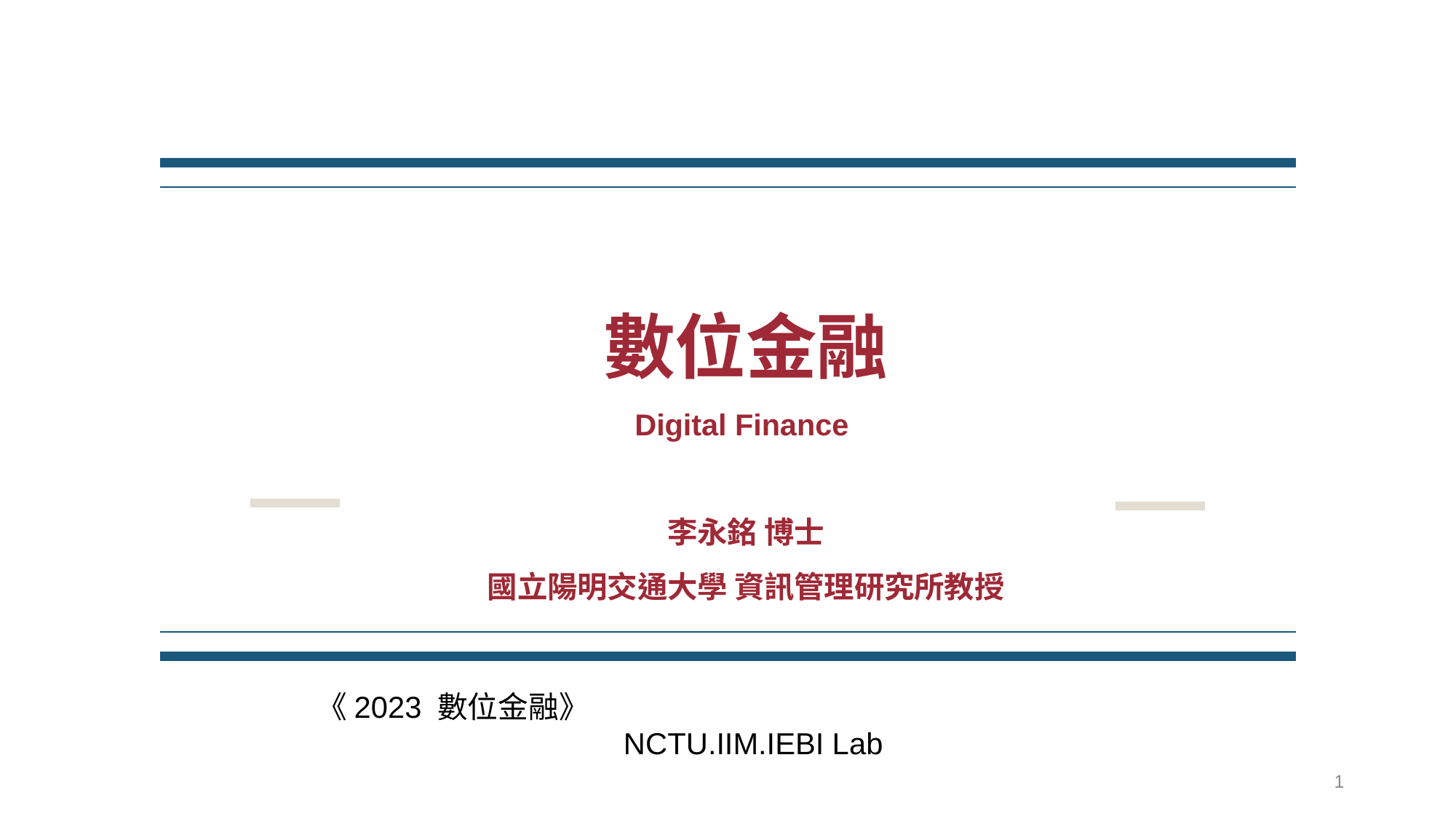

# 數位金融 Digital Finance 李永銘 博士 國立陽明交通大學 資訊管理研究所教授
《2023 數位金融》
 NCTU.IIM.IEBI Lab
1